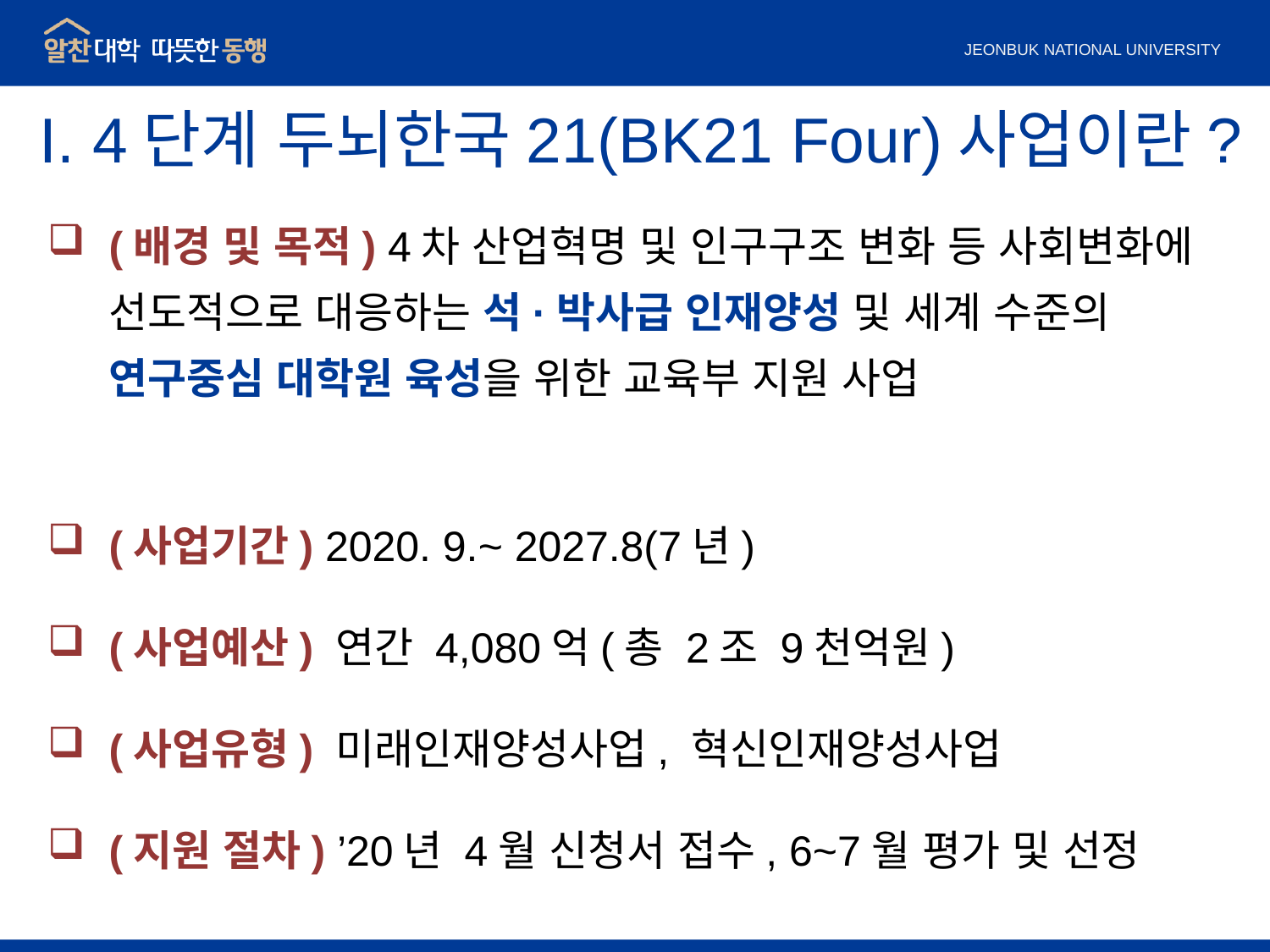

I. 4단계 두뇌한국21(BK21 Four)사업이란?
(배경 및 목적) 4차 산업혁명 및 인구구조 변화 등 사회변화에 선도적으로 대응하는 석·박사급 인재양성 및 세계 수준의 연구중심 대학원 육성을 위한 교육부 지원 사업

(사업기간) 2020. 9.~ 2027.8(7년)
(사업예산) 연간 4,080억(총 2조 9천억원)
(사업유형) 미래인재양성사업, 혁신인재양성사업
(지원 절차) ’20년 4월 신청서 접수, 6~7월 평가 및 선정